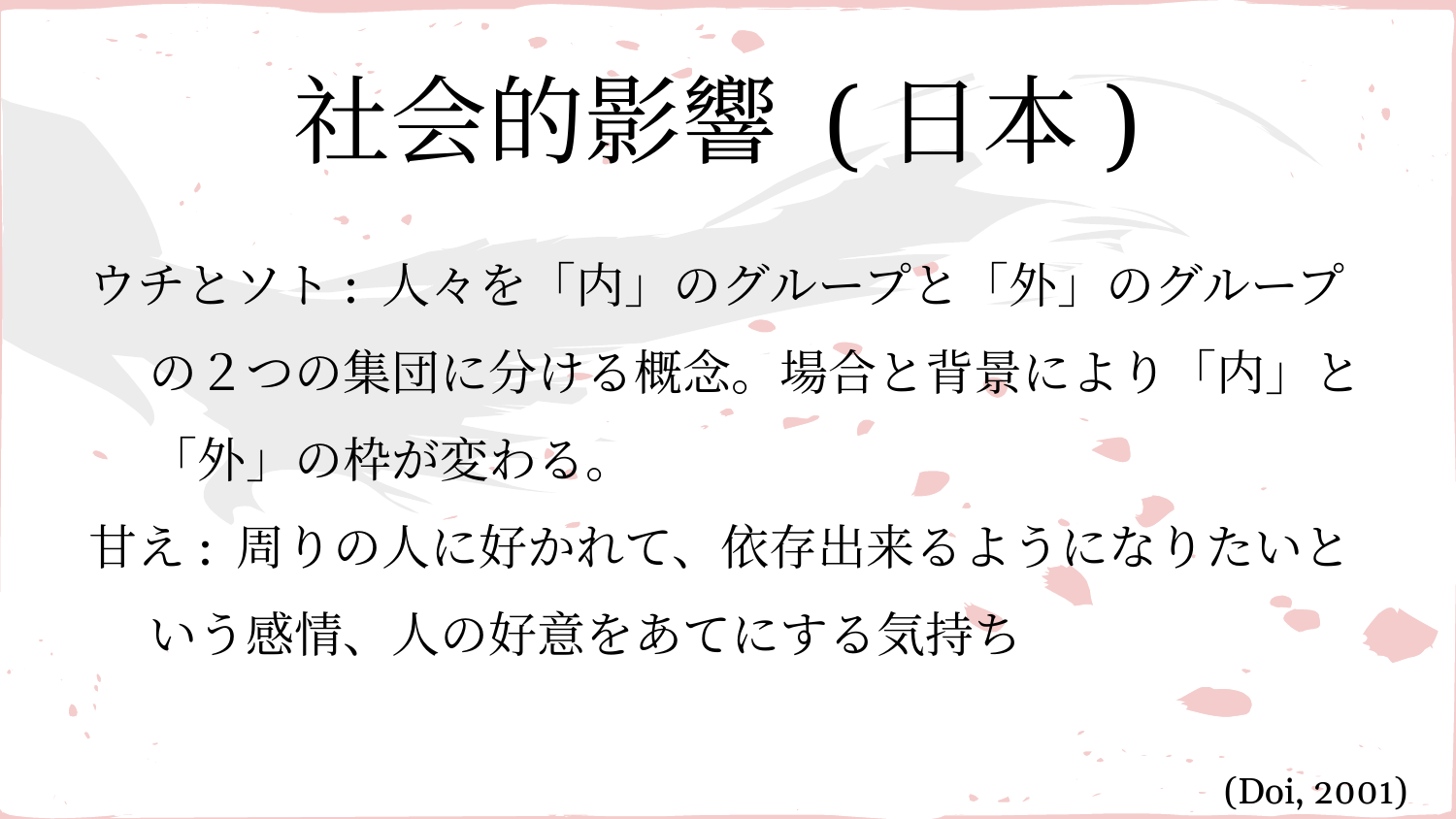

# 社会的影響 (日本)
ウチとソト: 人々を「内」のグループと「外」のグループの２つの集団に分ける概念。場合と背景により「内」と「外」の枠が変わる。
甘え: 周りの人に好かれて、依存出来るようになりたいという感情、人の好意をあてにする気持ち
(Doi, 2001)